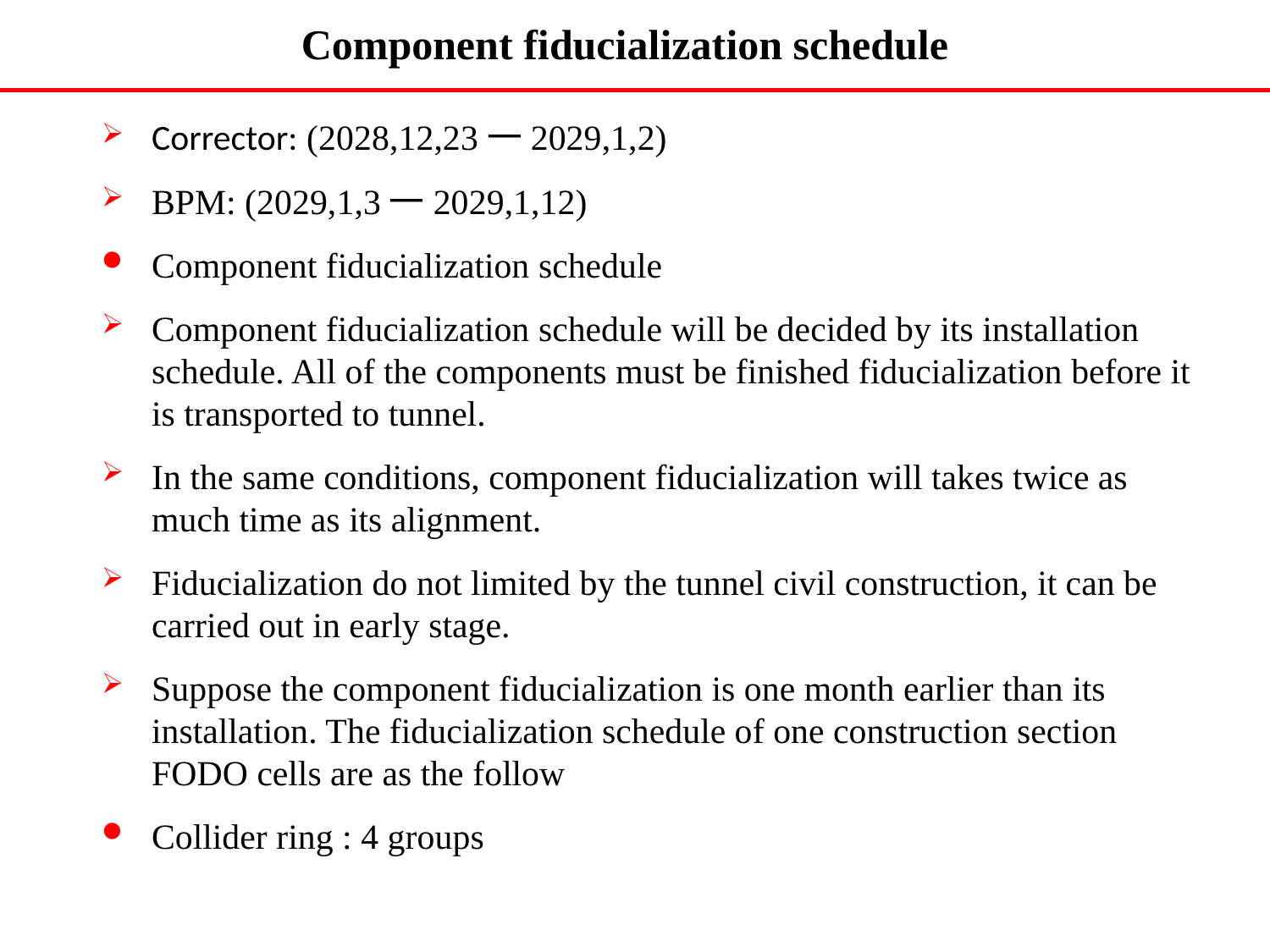

Component fiducialization schedule
Corrector: (2028,12,23一2029,1,2)
BPM: (2029,1,3一2029,1,12)
Component fiducialization schedule
Component fiducialization schedule will be decided by its installation schedule. All of the components must be finished fiducialization before it is transported to tunnel.
In the same conditions, component fiducialization will takes twice as much time as its alignment.
Fiducialization do not limited by the tunnel civil construction, it can be carried out in early stage.
Suppose the component fiducialization is one month earlier than its installation. The fiducialization schedule of one construction section FODO cells are as the follow
Collider ring : 4 groups